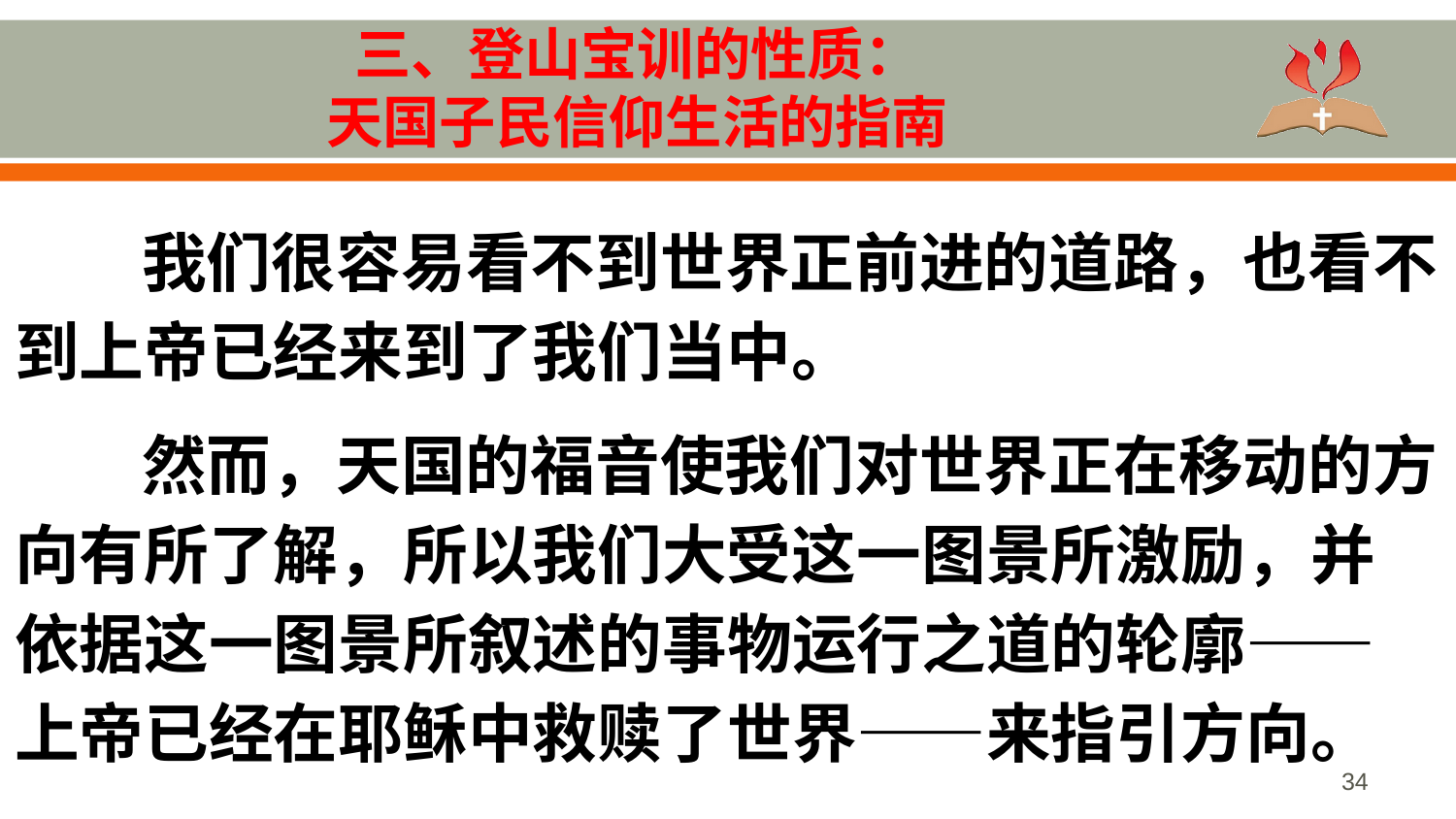

# 三、登山宝训的性质： 天国子民信仰生活的指南
我们很容易看不到世界正前进的道路，也看不到上帝已经来到了我们当中。
然而，天国的福音使我们对世界正在移动的方向有所了解，所以我们大受这一图景所激励，并依据这一图景所叙述的事物运行之道的轮廓——上帝已经在耶稣中救赎了世界——来指引方向。

34